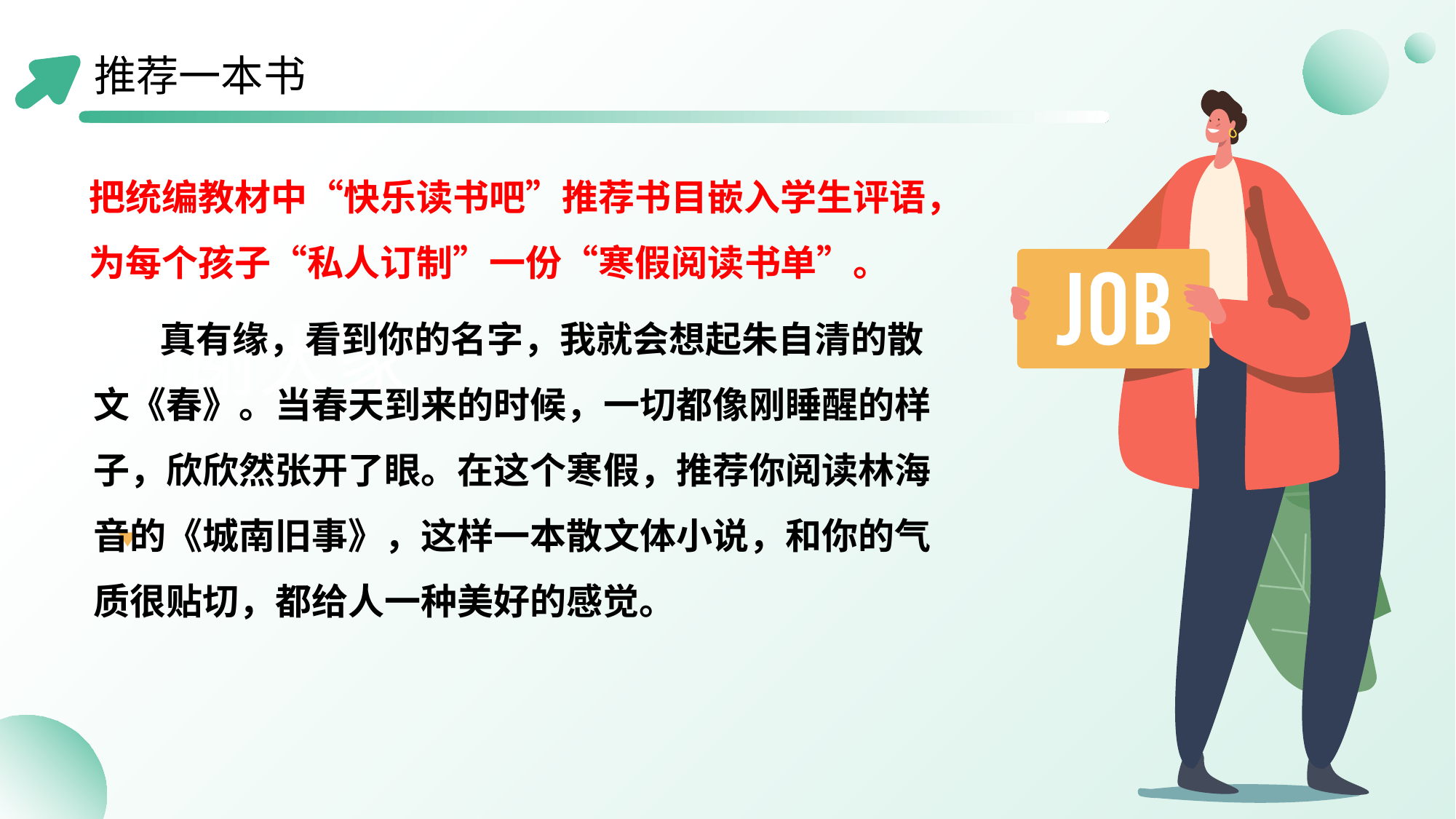

推荐一本书

把统编教材中“快乐读书吧”推荐书目嵌入学生评语，为每个孩子“私人订制”一份“寒假阅读书单”。
谢谢大家
       真有缘，看到你的名字，我就会想起朱自清的散文《春》。当春天到来的时候，一切都像刚睡醒的样子，欣欣然张开了眼。在这个寒假，推荐你阅读林海音的《城南旧事》，这样一本散文体小说，和你的气质很贴切，都给人一种美好的感觉。